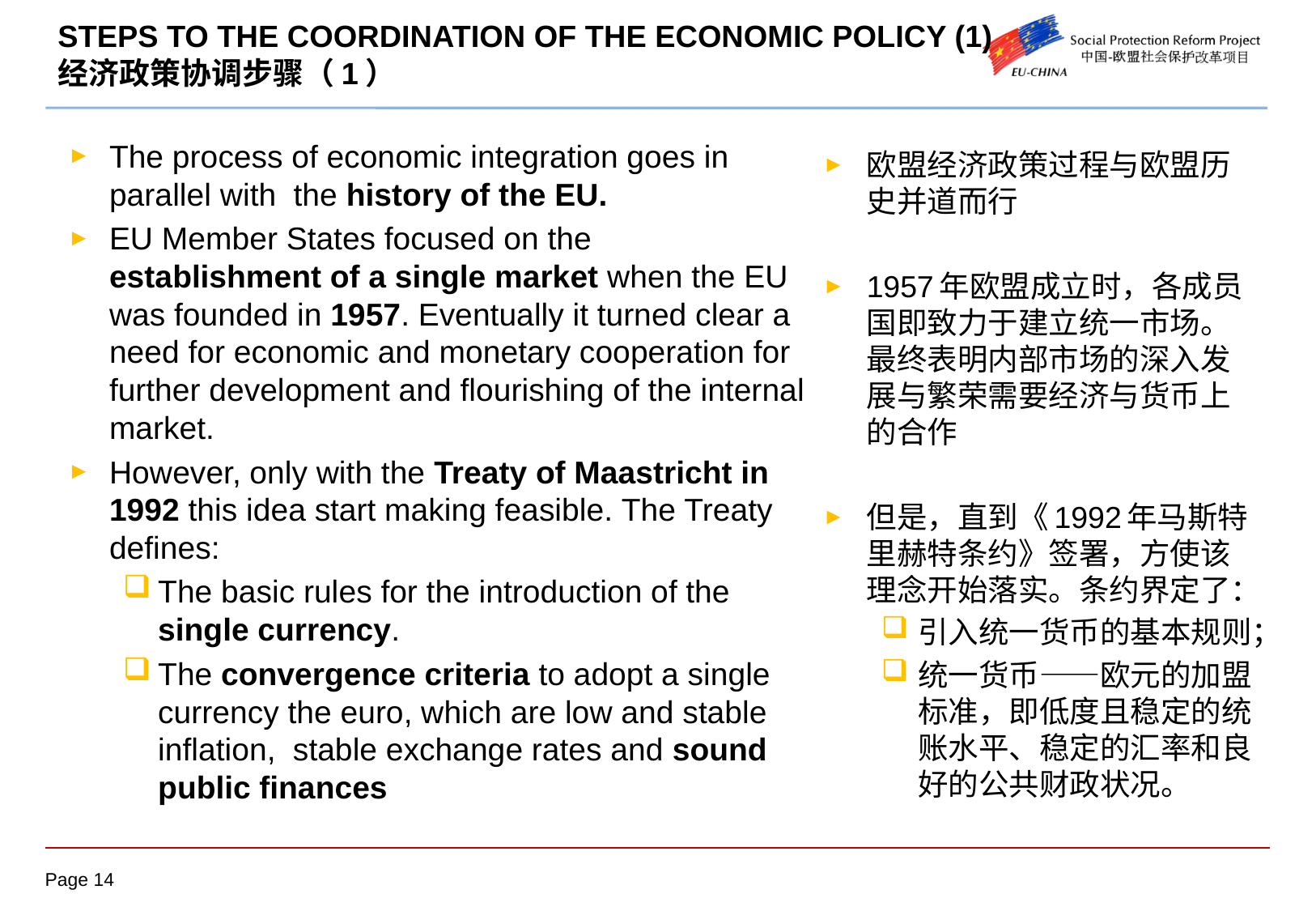

# STEPS TO THE COORDINATION OF THE ECONOMIC POLICY (1) 经济政策协调步骤（1）
The process of economic integration goes in parallel with  the history of the EU.
EU Member States focused on the establishment of a single market when the EU was founded in 1957. Eventually it turned clear a need for economic and monetary cooperation for further development and flourishing of the internal market.
However, only with the Treaty of Maastricht in 1992 this idea start making feasible. The Treaty defines:
The basic rules for the introduction of the single currency.
The convergence criteria to adopt a single currency the euro, which are low and stable inflation,  stable exchange rates and sound public finances

欧盟经济政策过程与欧盟历史并道而行

1957年欧盟成立时，各成员国即致力于建立统一市场。最终表明内部市场的深入发展与繁荣需要经济与货币上的合作

但是，直到《1992年马斯特里赫特条约》签署，方使该理念开始落实。条约界定了：
引入统一货币的基本规则；
统一货币——欧元的加盟标准，即低度且稳定的统账水平、稳定的汇率和良好的公共财政状况。